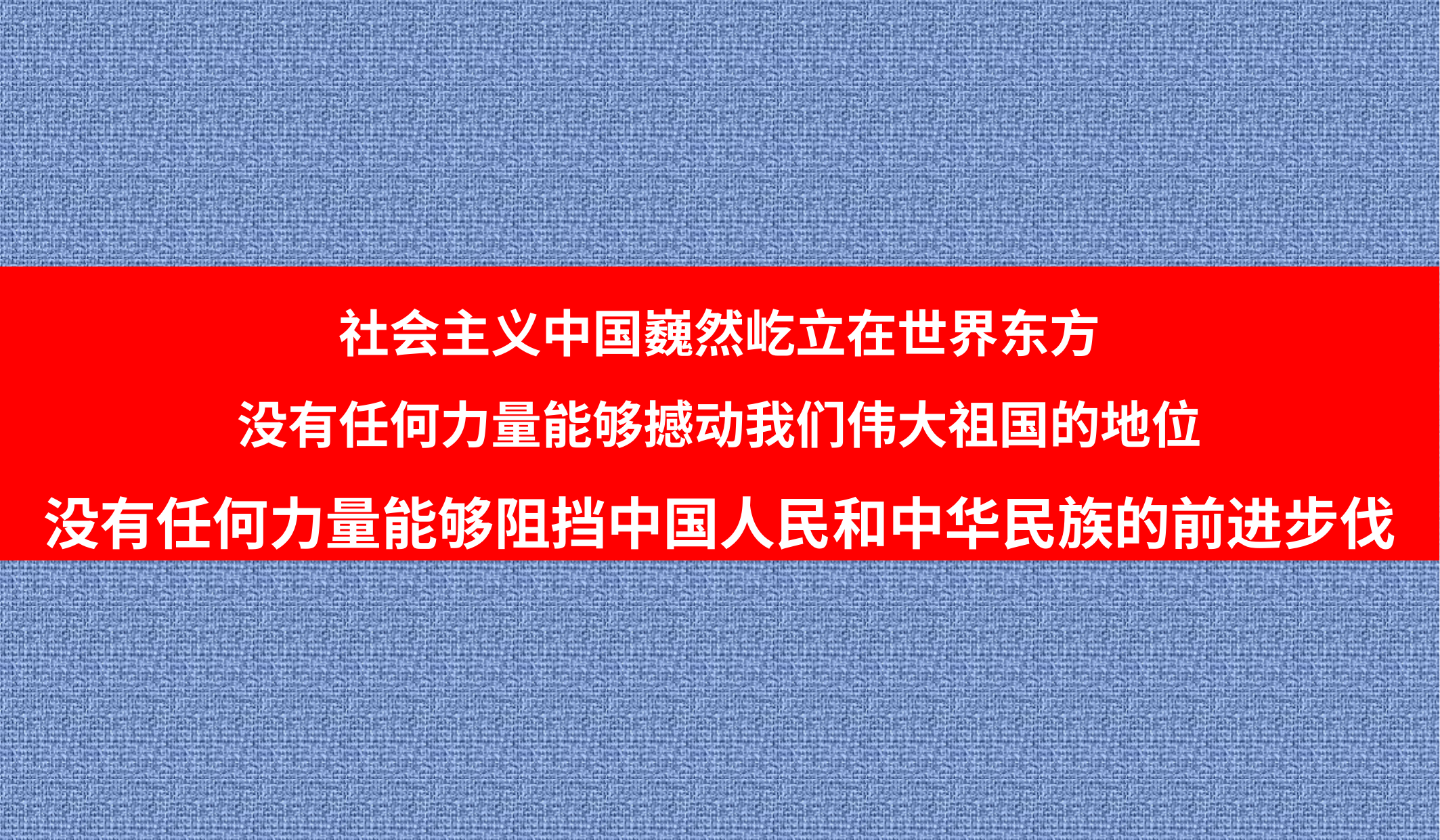

社会主义中国巍然屹立在世界东方
没有任何力量能够撼动我们伟大祖国的地位
没有任何力量能够阻挡中国人民和中华民族的前进步伐